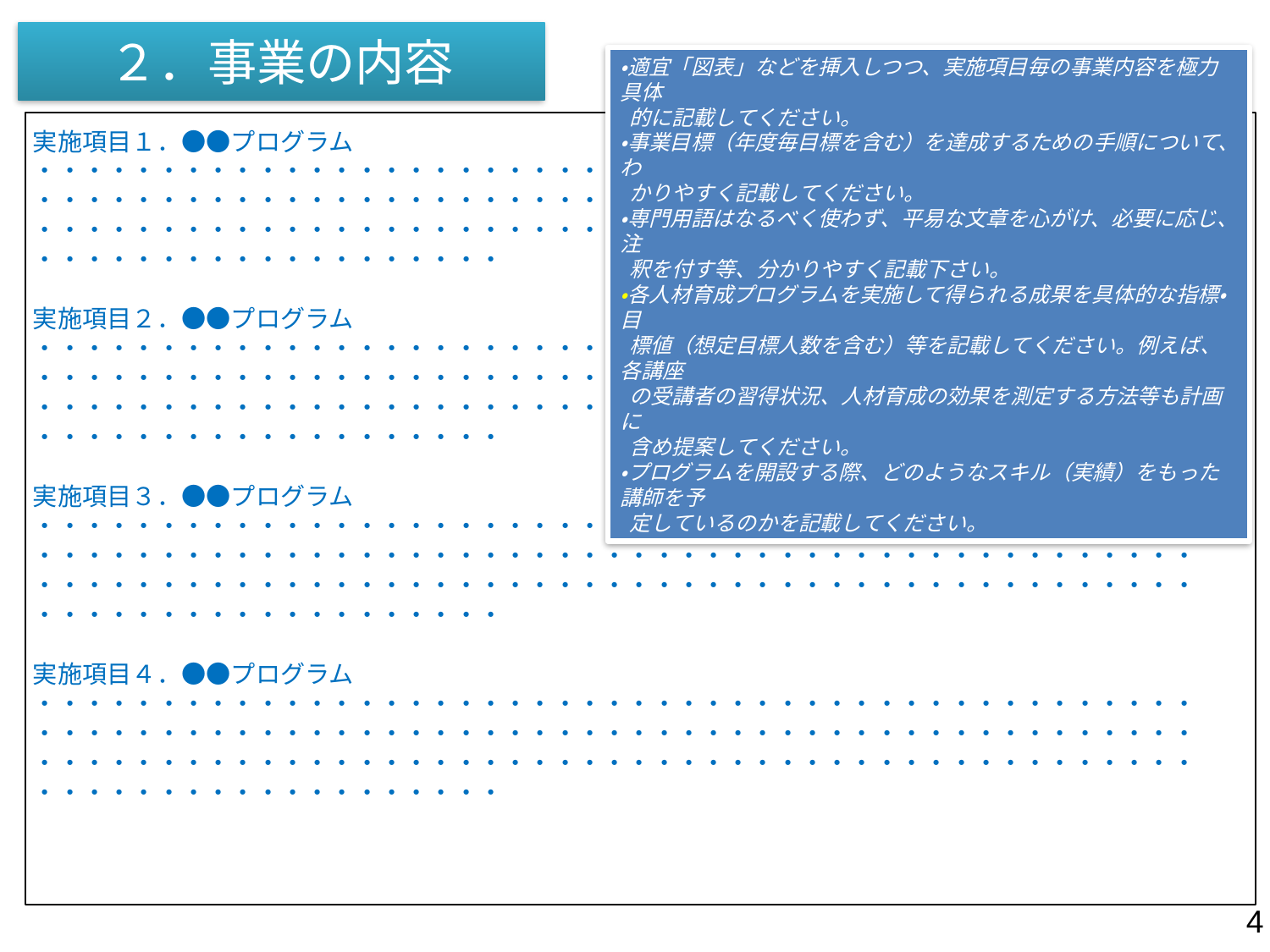

# ２．事業の内容
・適宜「図表」などを挿入しつつ、実施項目毎の事業内容を極力具体
 的に記載してください。
・事業目標（年度毎目標を含む）を達成するための手順について、わ
 かりやすく記載してください。
・専門用語はなるべく使わず、平易な文章を心がけ、必要に応じ、注
 釈を付す等、分かりやすく記載下さい。
・各人材育成プログラムを実施して得られる成果を具体的な指標・目
 標値（想定目標人数を含む）等を記載してください。例えば、各講座
 の受講者の習得状況、人材育成の効果を測定する方法等も計画に
 含め提案してください。
・プログラムを開設する際、どのようなスキル（実績）をもった講師を予
 定しているのかを記載してください。

実施項目１．●●プログラム
・・・・・・・・・・・・・・・・・・・・・・・・・・・・・・・・・・・・・・・・・・・・・・・・・・・・・・・・・・・・・・・・・・・・・・・・・・・・・・・・・・・・・・・・・・・・・・・・・・・・・・・・・・・・・・・・・・・・・・・・・・・・・・・・・・・・・・・・・・・・・・・・・・・・・・・・・・・・・・・・

実施項目２．●●プログラム
・・・・・・・・・・・・・・・・・・・・・・・・・・・・・・・・・・・・・・・・・・・・・・・・・・・・・・・・・・・・・・・・・・・・・・・・・・・・・・・・・・・・・・・・・・・・・・・・・・・・・・・・・・・・・・・・・・・・・・・・・・・・・・・・・・・・・・・・・・・・・・・・・・・・・・・・・・・・・・・・

実施項目３．●●プログラム
・・・・・・・・・・・・・・・・・・・・・・・・・・・・・・・・・・・・・・・・・・・・・・・・・・・・・・・・・・・・・・・・・・・・・・・・・・・・・・・・・・・・・・・・・・・・・・・・・・・・・・・・・・・・・・・・・・・・・・・・・・・・・・・・・・・・・・・・・・・・・・・・・・・・・・・・・・・・・・・・

実施項目４．●●プログラム
・・・・・・・・・・・・・・・・・・・・・・・・・・・・・・・・・・・・・・・・・・・・・・・・・・・・・・・・・・・・・・・・・・・・・・・・・・・・・・・・・・・・・・・・・・・・・・・・・・・・・・・・・・・・・・・・・・・・・・・・・・・・・・・・・・・・・・・・・・・・・・・・・・・・・・・・・・・・・・・・

4